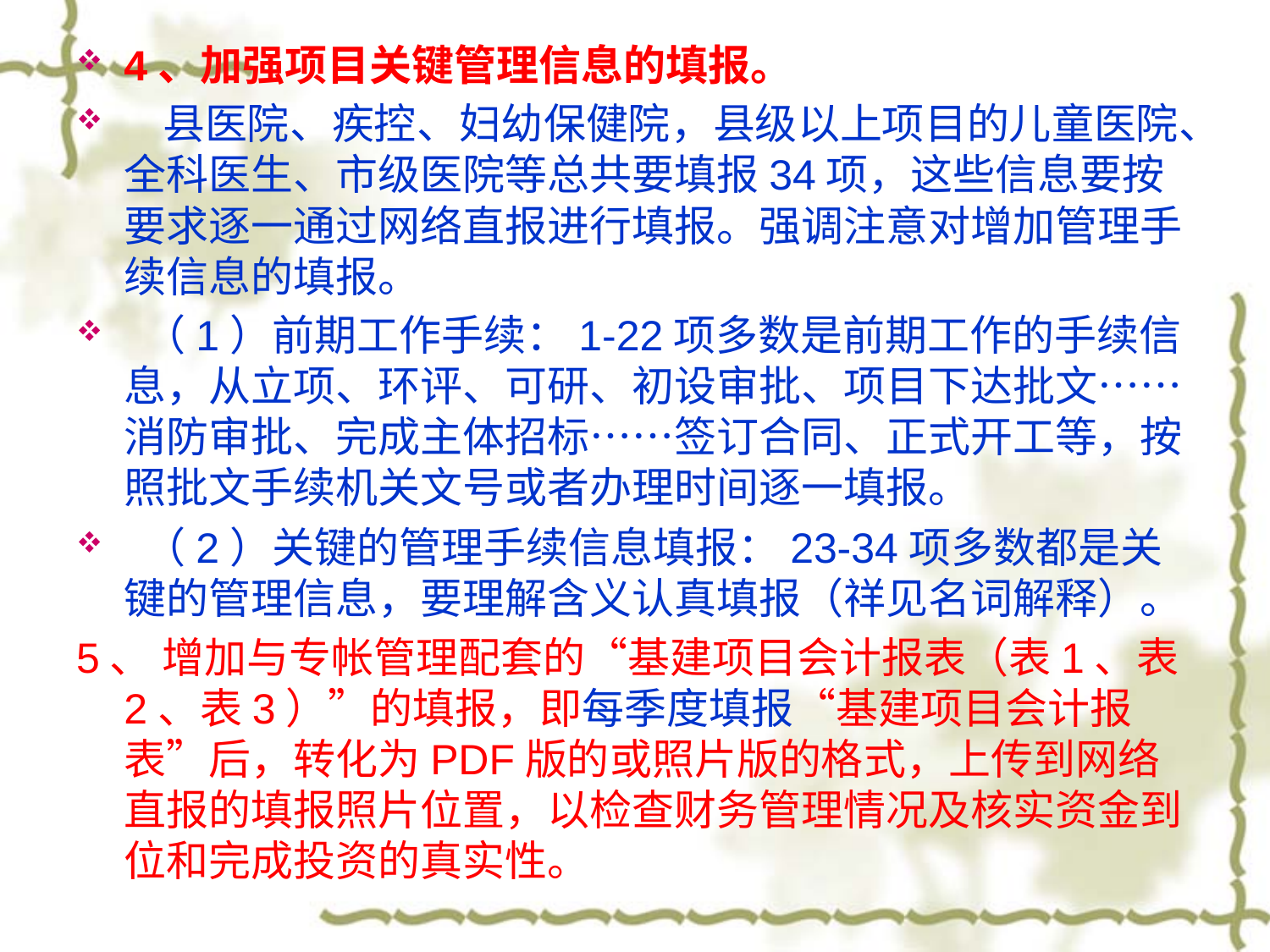

4、加强项目关键管理信息的填报。
   县医院、疾控、妇幼保健院，县级以上项目的儿童医院、全科医生、市级医院等总共要填报34项，这些信息要按要求逐一通过网络直报进行填报。强调注意对增加管理手续信息的填报。
 （1）前期工作手续：1-22项多数是前期工作的手续信息，从立项、环评、可研、初设审批、项目下达批文……消防审批、完成主体招标……签订合同、正式开工等，按照批文手续机关文号或者办理时间逐一填报。
 （2）关键的管理手续信息填报：23-34项多数都是关键的管理信息，要理解含义认真填报（祥见名词解释）。
5、 增加与专帐管理配套的“基建项目会计报表（表1、表2、表3）”的填报，即每季度填报“基建项目会计报表”后，转化为PDF版的或照片版的格式，上传到网络直报的填报照片位置，以检查财务管理情况及核实资金到位和完成投资的真实性。